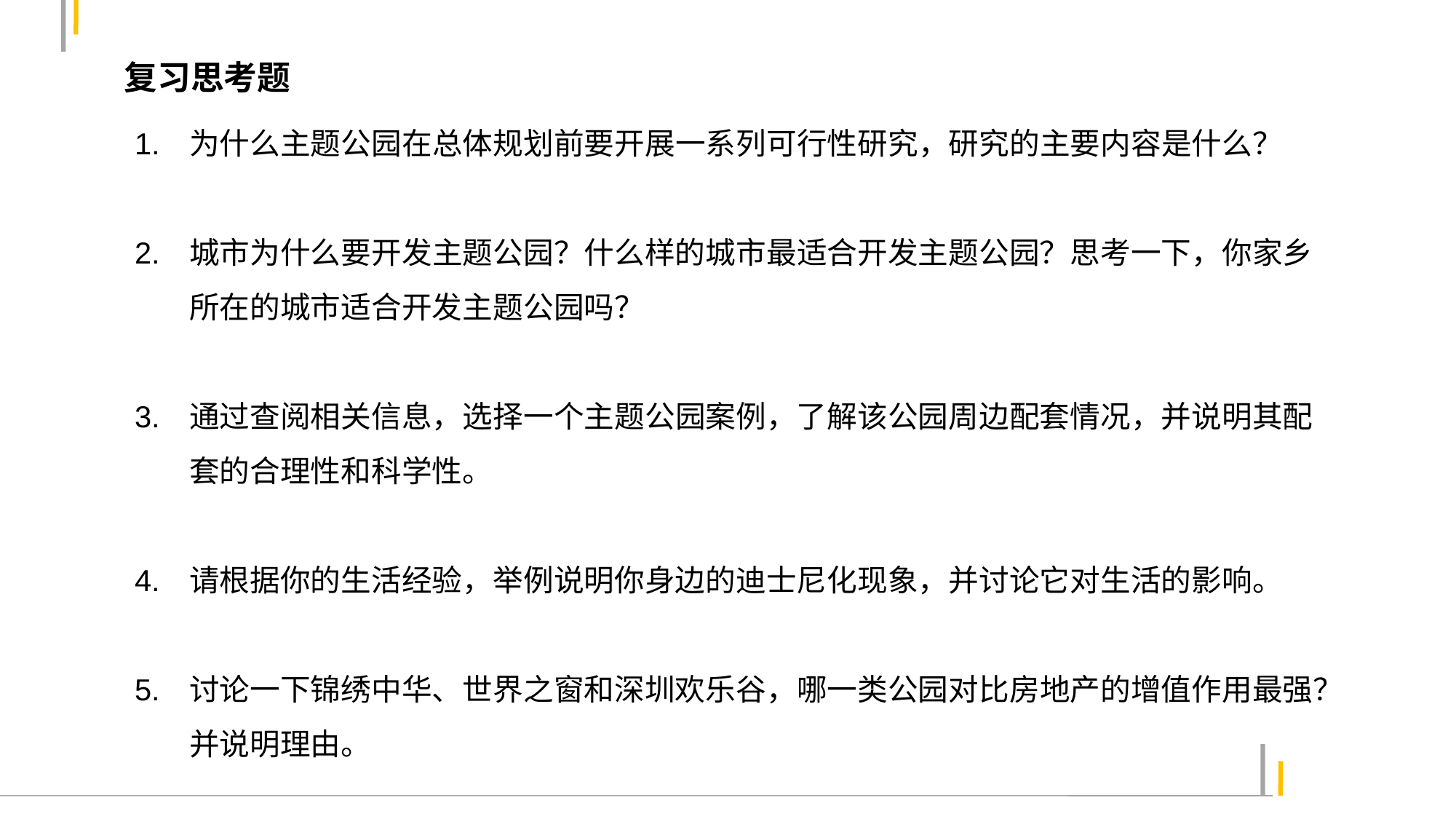

复习思考题
为什么主题公园在总体规划前要开展一系列可行性研究，研究的主要内容是什么？

城市为什么要开发主题公园？什么样的城市最适合开发主题公园？思考一下，你家乡所在的城市适合开发主题公园吗？

通过查阅相关信息，选择一个主题公园案例，了解该公园周边配套情况，并说明其配套的合理性和科学性。

请根据你的生活经验，举例说明你身边的迪士尼化现象，并讨论它对生活的影响。

讨论一下锦绣中华、世界之窗和深圳欢乐谷，哪一类公园对比房地产的增值作用最强？并说明理由。